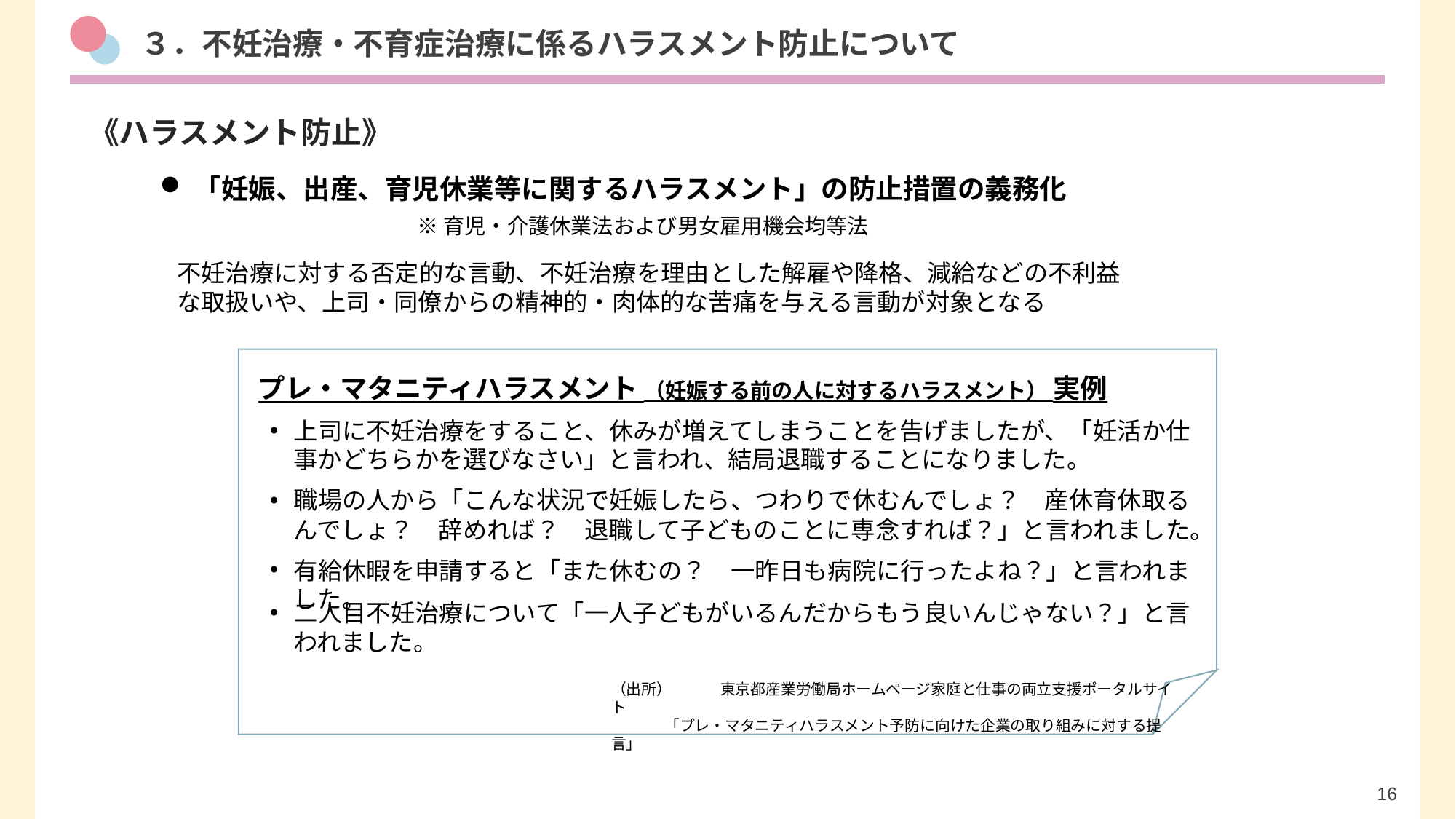

３．不妊治療・不育症治療に係るハラスメント防止について
　《ハラスメント防止》
「妊娠、出産、育児休業等に関するハラスメント」の防止措置の義務化

※育児・介護休業法および男女雇用機会均等法
不妊治療に対する否定的な言動、不妊治療を理由とした解雇や降格、減給などの不利益な取扱いや、上司・同僚からの精神的・肉体的な苦痛を与える言動が対象となる

プレ・マタニティハラスメント （妊娠する前の人に対するハラスメント） 実例
上司に不妊治療をすること、休みが増えてしまうことを告げましたが、「妊活か仕事かどちらかを選びなさい」と言われ、結局退職することになりました。
職場の人から「こんな状況で妊娠したら、つわりで休むんでしょ？　産休育休取るんでしょ？　辞めれば？　退職して子どものことに専念すれば？」と言われました。
有給休暇を申請すると「また休むの？　一昨日も病院に行ったよね？」と言われました。
二人目不妊治療について「一人子どもがいるんだからもう良いんじゃない？」と言われました。
（出所）	東京都産業労働局ホームページ家庭と仕事の両立支援ポータルサイト
	「プレ・マタニティハラスメント予防に向けた企業の取り組みに対する提言」